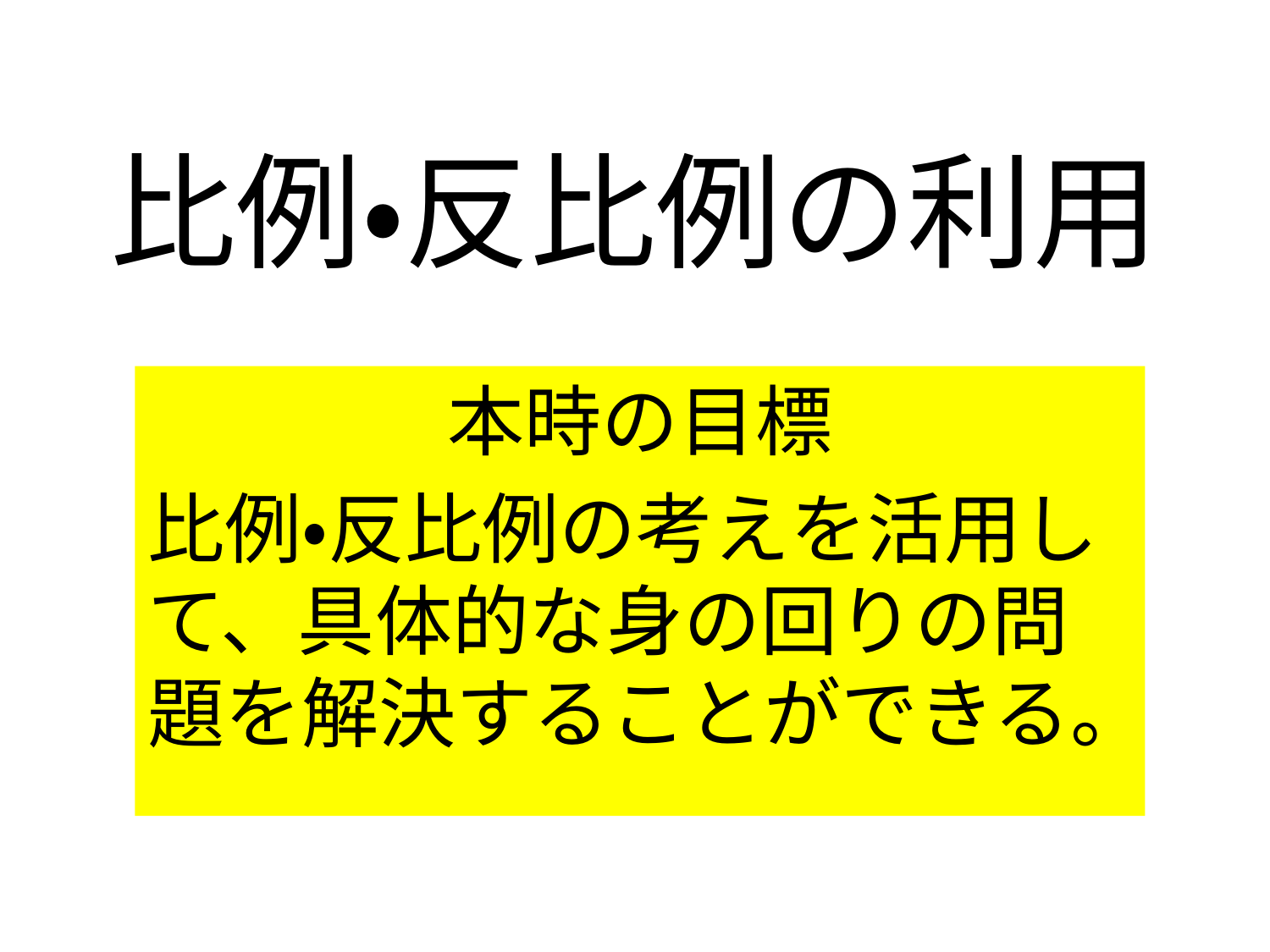

# 比例・反比例の利用
本時の目標
比例・反比例の考えを活用して、具体的な身の回りの問題を解決することができる。